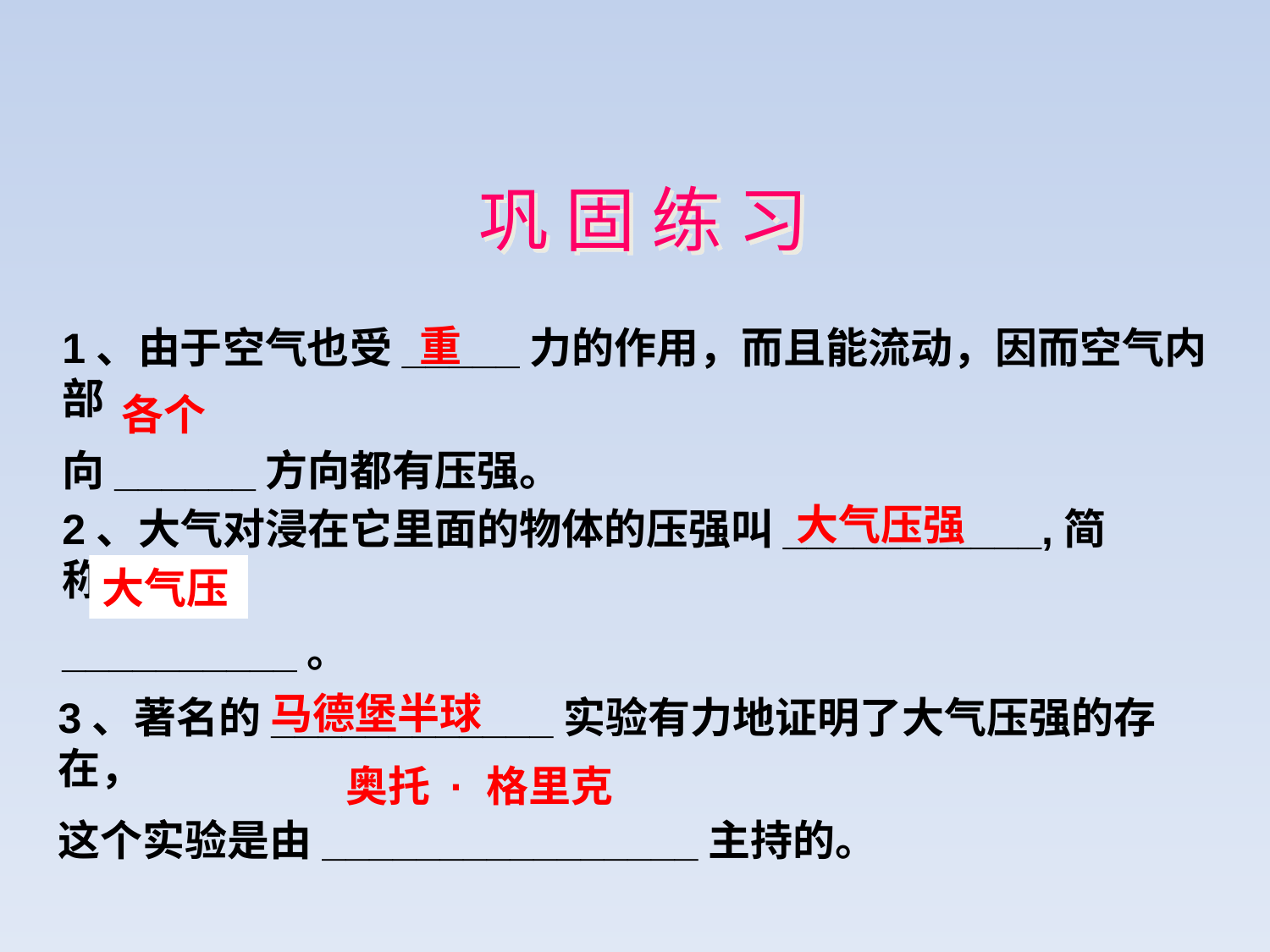

巩 固 练 习
重
1、由于空气也受_____力的作用，而且能流动，因而空气内部
向______方向都有压强。
 各个
大气压强
2、大气对浸在它里面的物体的压强叫___________,简称
__________。
大气压
马德堡半球
3、著名的____________实验有力地证明了大气压强的存在，
这个实验是由________________主持的。
奥托 · 格里克